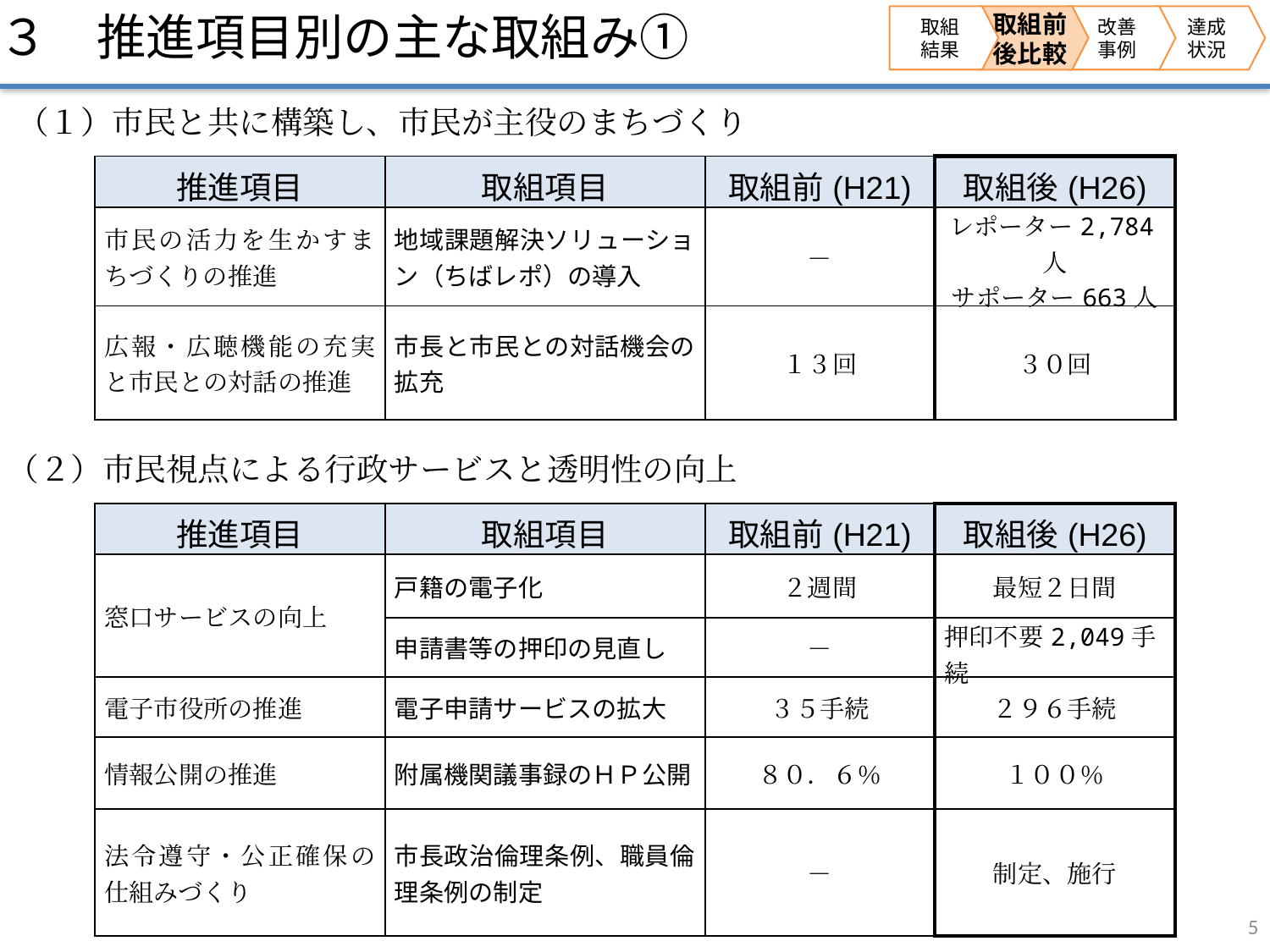

３　推進項目別の主な取組み①
取組
結果
改善
事例
取組前後比較
達成
状況
（１）市民と共に構築し、市民が主役のまちづくり

| 推進項目 | 取組項目 | 取組前(H21) | 取組後(H26) |
| --- | --- | --- | --- |
| 市民の活力を生かすまちづくりの推進 | 地域課題解決ソリューション（ちばレポ）の導入 | － | レポーター2,784人 サポーター663人 |
| 広報・広聴機能の充実と市民との対話の推進 | 市長と市民との対話機会の拡充 | １３回 | ３０回 |
（２）市民視点による行政サービスと透明性の向上

| 推進項目 | 取組項目 | 取組前(H21) | 取組後(H26) |
| --- | --- | --- | --- |
| 窓口サービスの向上 | 戸籍の電子化 | ２週間 | 最短２日間 |
|  | 申請書等の押印の見直し | － | 押印不要2,049手続 |
| 電子市役所の推進 | 電子申請サービスの拡大 | ３５手続 | ２９６手続 |
| 情報公開の推進 | 附属機関議事録のＨＰ公開 | ８０．６％ | １００％ |
| 法令遵守・公正確保の仕組みづくり | 市長政治倫理条例、職員倫理条例の制定 | － | 制定、施行 |
5